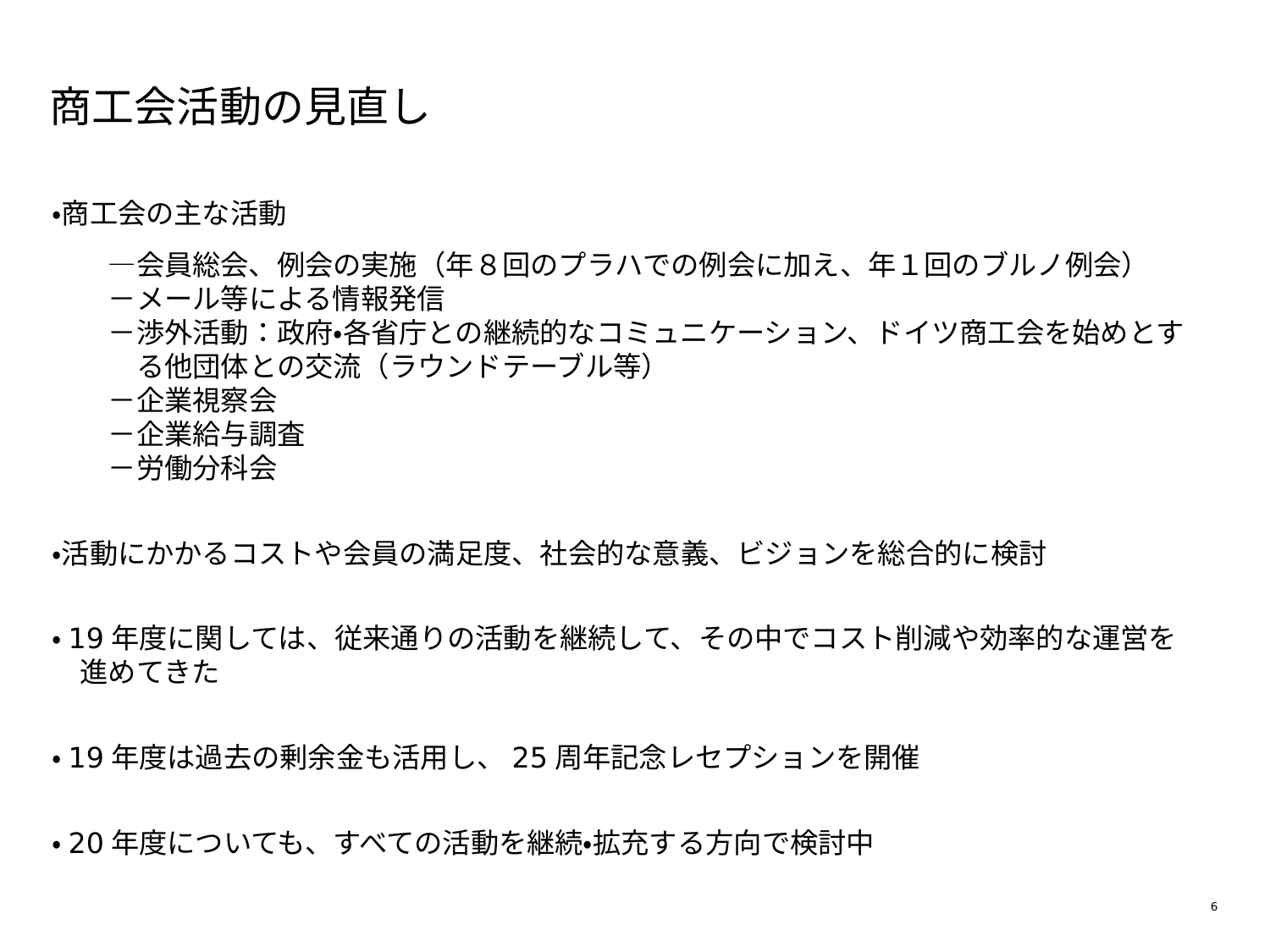

# 商工会活動の見直し
・商工会の主な活動
　　―会員総会、例会の実施（年８回のプラハでの例会に加え、年１回のブルノ例会）
　　－メール等による情報発信
　　－渉外活動：政府・各省庁との継続的なコミュニケーション、ドイツ商工会を始めとす
　　　る他団体との交流（ラウンドテーブル等）
　　－企業視察会
　　－企業給与調査
　　－労働分科会
・活動にかかるコストや会員の満足度、社会的な意義、ビジョンを総合的に検討
・19年度に関しては、従来通りの活動を継続して、その中でコスト削減や効率的な運営を
　進めてきた
・19年度は過去の剰余金も活用し、25周年記念レセプションを開催
・20年度についても、すべての活動を継続・拡充する方向で検討中